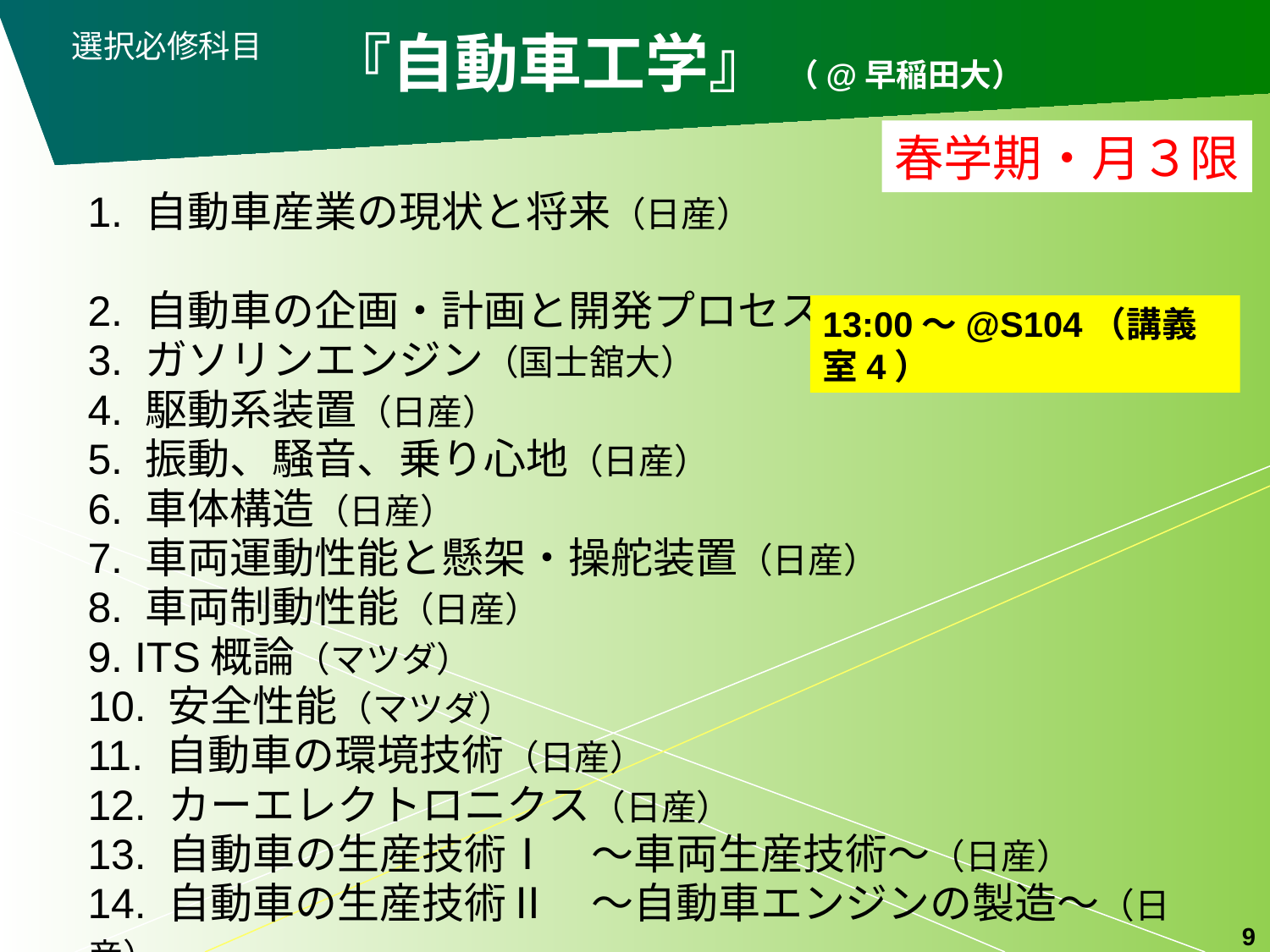

# 『自動車工学』 （@早稲田大）
選択必修科目
春学期・月３限
1. 自動車産業の現状と将来（日産）　　　　　　　　　　　　
2. 自動車の企画・計画と開発プロセス（日産）
3. ガソリンエンジン（国士舘大）
4. 駆動系装置（日産）
5. 振動、騒音、乗り心地（日産）
6. 車体構造（日産）
7. 車両運動性能と懸架・操舵装置（日産）
8. 車両制動性能（日産）
9. ITS概論（マツダ）
10. 安全性能（マツダ）
11. 自動車の環境技術（日産）
12. カーエレクトロニクス（日産）
13. 自動車の生産技術Ⅰ　～車両生産技術～（日産）
14. 自動車の生産技術Ⅱ　～自動車エンジンの製造～（日産）
13:00～@S104（講義室4）

9